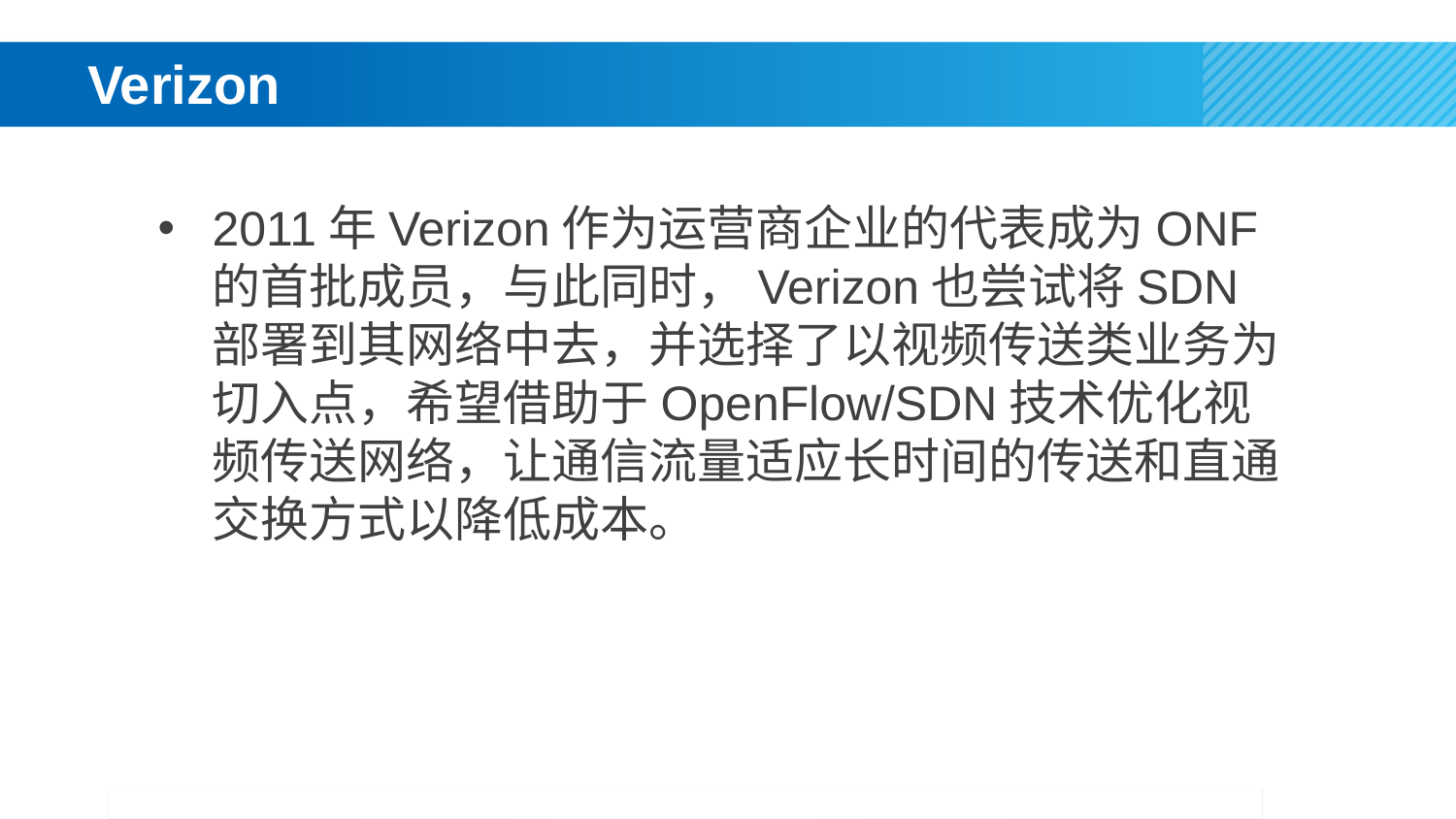

# Verizon
2011年Verizon作为运营商企业的代表成为ONF的首批成员，与此同时，Verizon也尝试将SDN部署到其网络中去，并选择了以视频传送类业务为切入点，希望借助于OpenFlow/SDN技术优化视频传送网络，让通信流量适应长时间的传送和直通交换方式以降低成本。